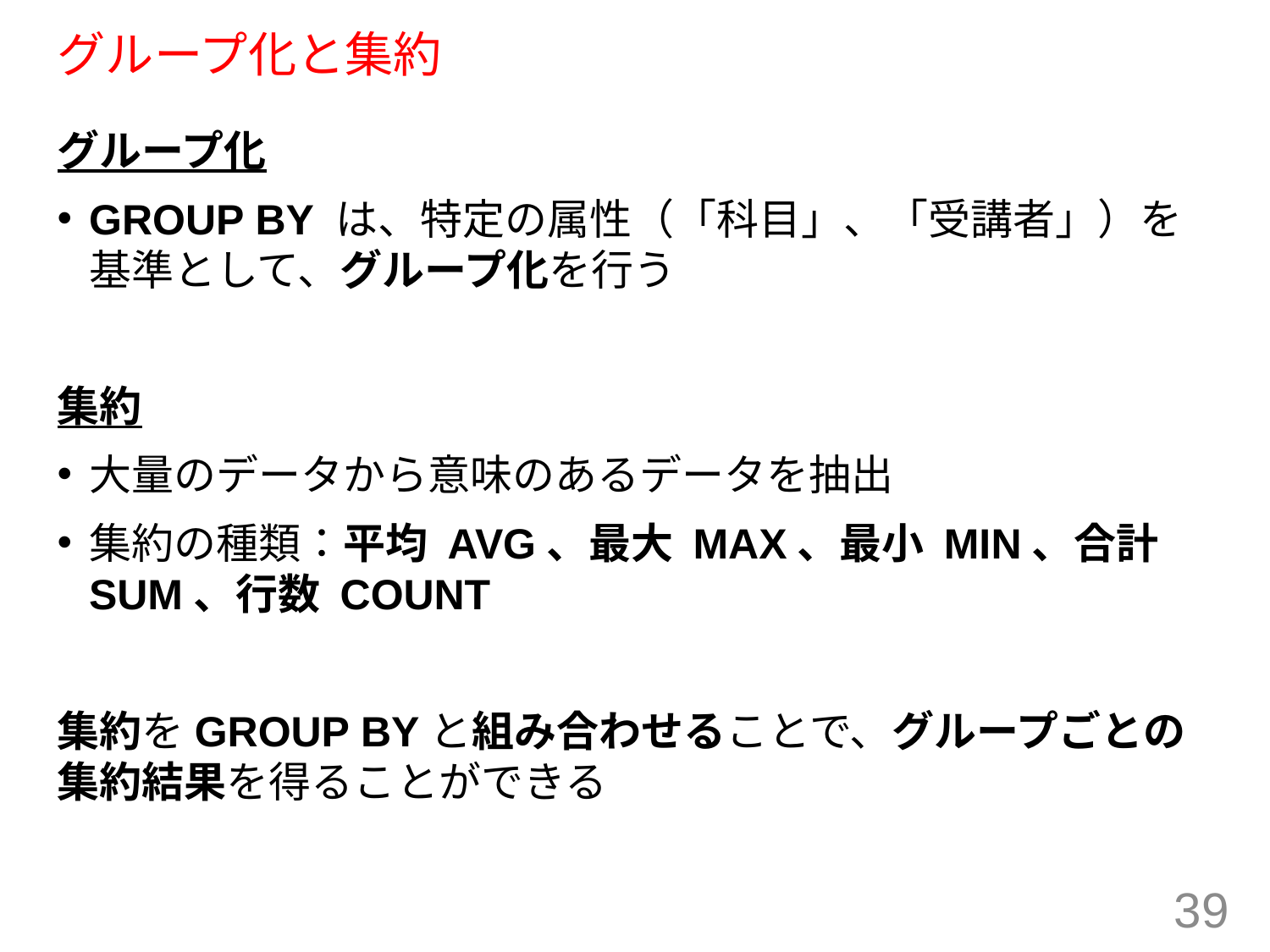

# グループ化と集約
グループ化
GROUP BY は、特定の属性（「科目」、「受講者」）を基準として、グループ化を行う

集約
大量のデータから意味のあるデータを抽出
集約の種類：平均 AVG、最大 MAX、最小 MIN、合計 SUM、行数 COUNT

集約をGROUP BYと組み合わせることで、グループごとの集約結果を得ることができる

39